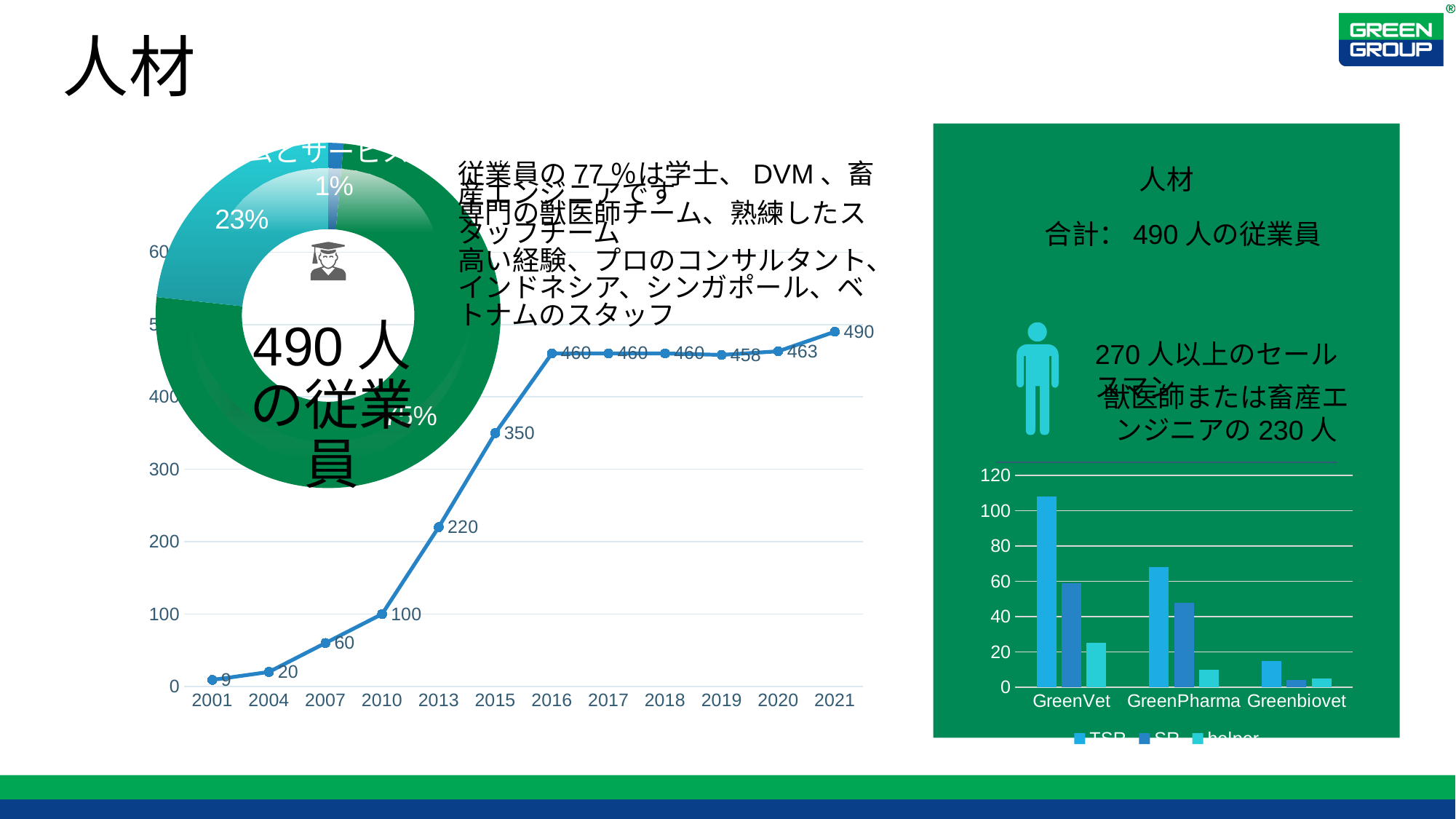

人材

人材
合計：490人の従業員

270人以上のセールスマン
獣医師または畜産エンジニアの230人

### Chart

| Category | TSR | SR | helper |
|---|---|---|---|
| GreenVet | 108.0 | 59.0 | 25.0 |
| GreenPharma | 68.0 | 48.0 | 10.0 |
| Greenbiovet | 15.0 | 4.0 | 5.0 |

### Chart

| Category | Sales |
|---|---|
| postgraduate degrees (Pro.f, Master, Ph.D) | 7.0 |
| undergraduation (University, college) | 365.0 |
| High school | 113.0 |
従業員の77％は学士、DVM、畜産エンジニアです
専門の獣医師チーム、熟練したスタッフチーム
高い経験、プロのコンサルタント、インドネシア、シンガポール、ベトナムのスタッフ

490人の従業員
強力なチームとサービスの専門家

### Chart

| Category | NHÂN SỰ |
|---|---|
| 2001 | 9.0 |
| 2004 | 20.0 |
| 2007 | 60.0 |
| 2010 | 100.0 |
| 2013 | 220.0 |
| 2015 | 350.0 |
| 2016 | 460.0 |
| 2017 | 460.0 |
| 2018 | 460.0 |
| 2019 | 458.0 |
| 2020 | 463.0 |
| 2021 | 490.0 |